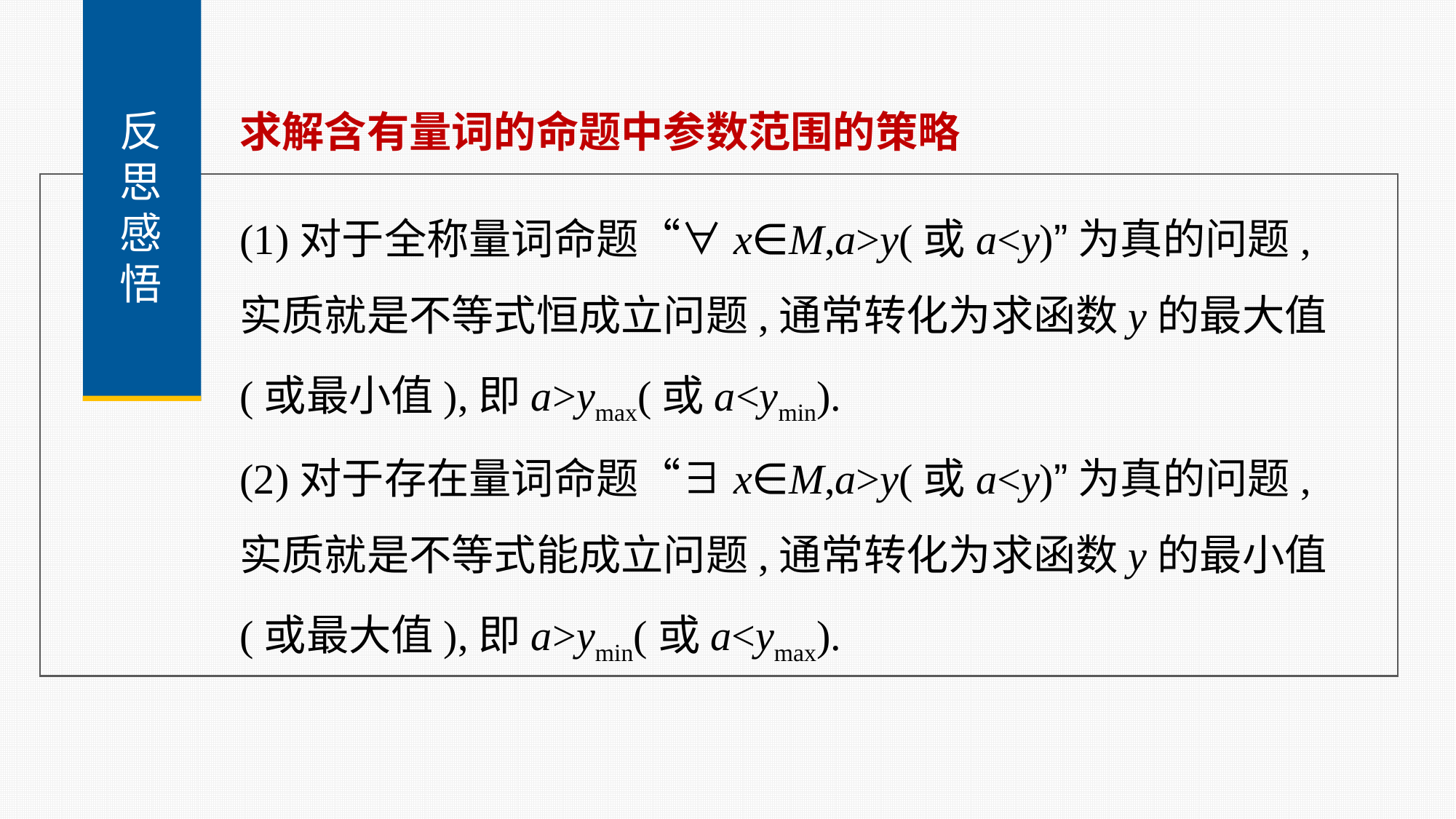

反
思
感
悟

求解含有量词的命题中参数范围的策略

(1)对于全称量词命题“∀x∈M,a>y(或a<y)”为真的问题,实质就是不等式恒成立问题,通常转化为求函数y的最大值(或最小值),即a>ymax(或a<ymin).
(2)对于存在量词命题“∃x∈M,a>y(或a<y)”为真的问题,实质就是不等式能成立问题,通常转化为求函数y的最小值(或最大值),即a>ymin(或a<ymax).